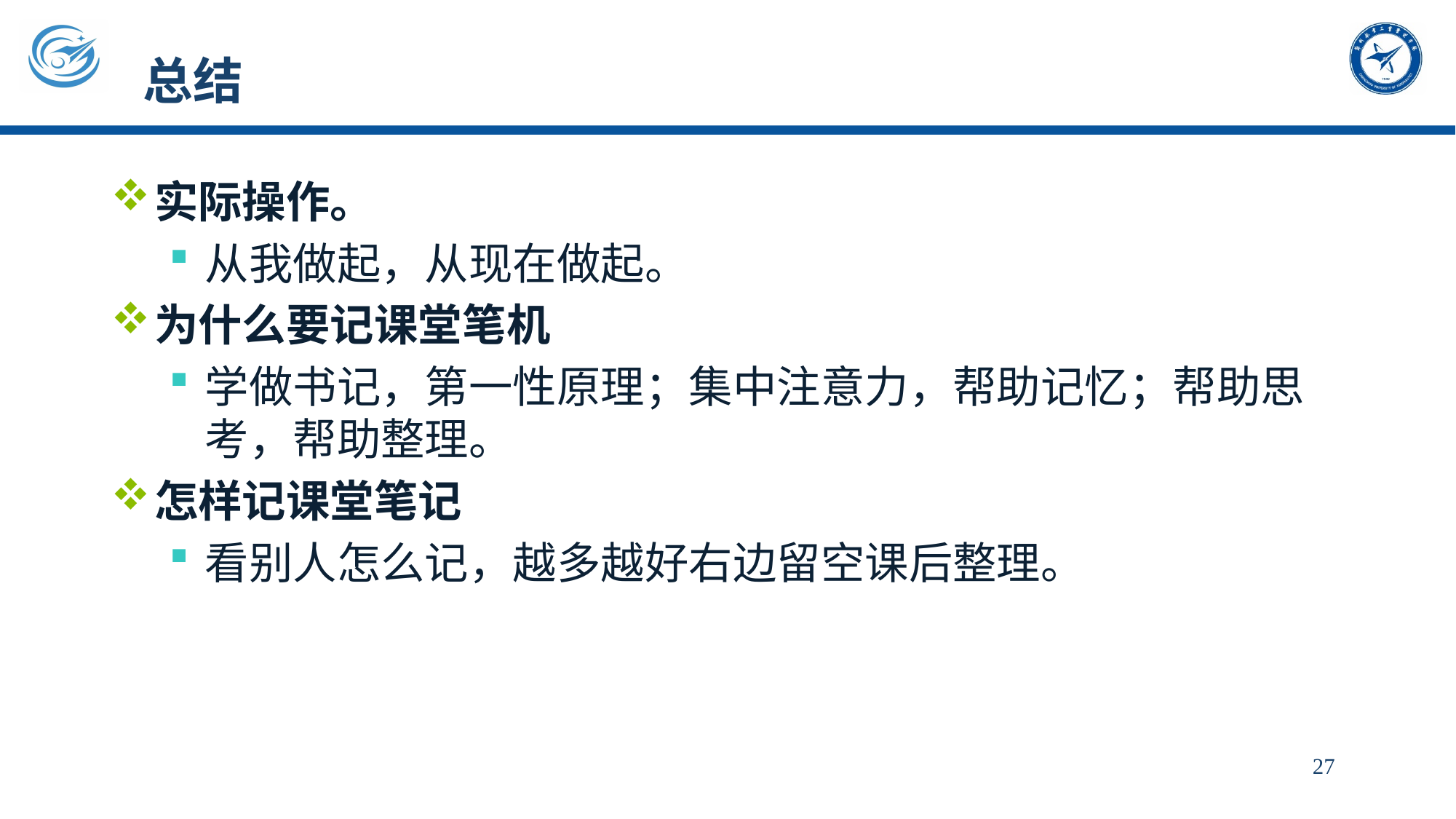

# 总结
实际操作。
从我做起，从现在做起。
为什么要记课堂笔机
学做书记，第一性原理；集中注意力，帮助记忆；帮助思考，帮助整理。
怎样记课堂笔记
看别人怎么记，越多越好右边留空课后整理。

27